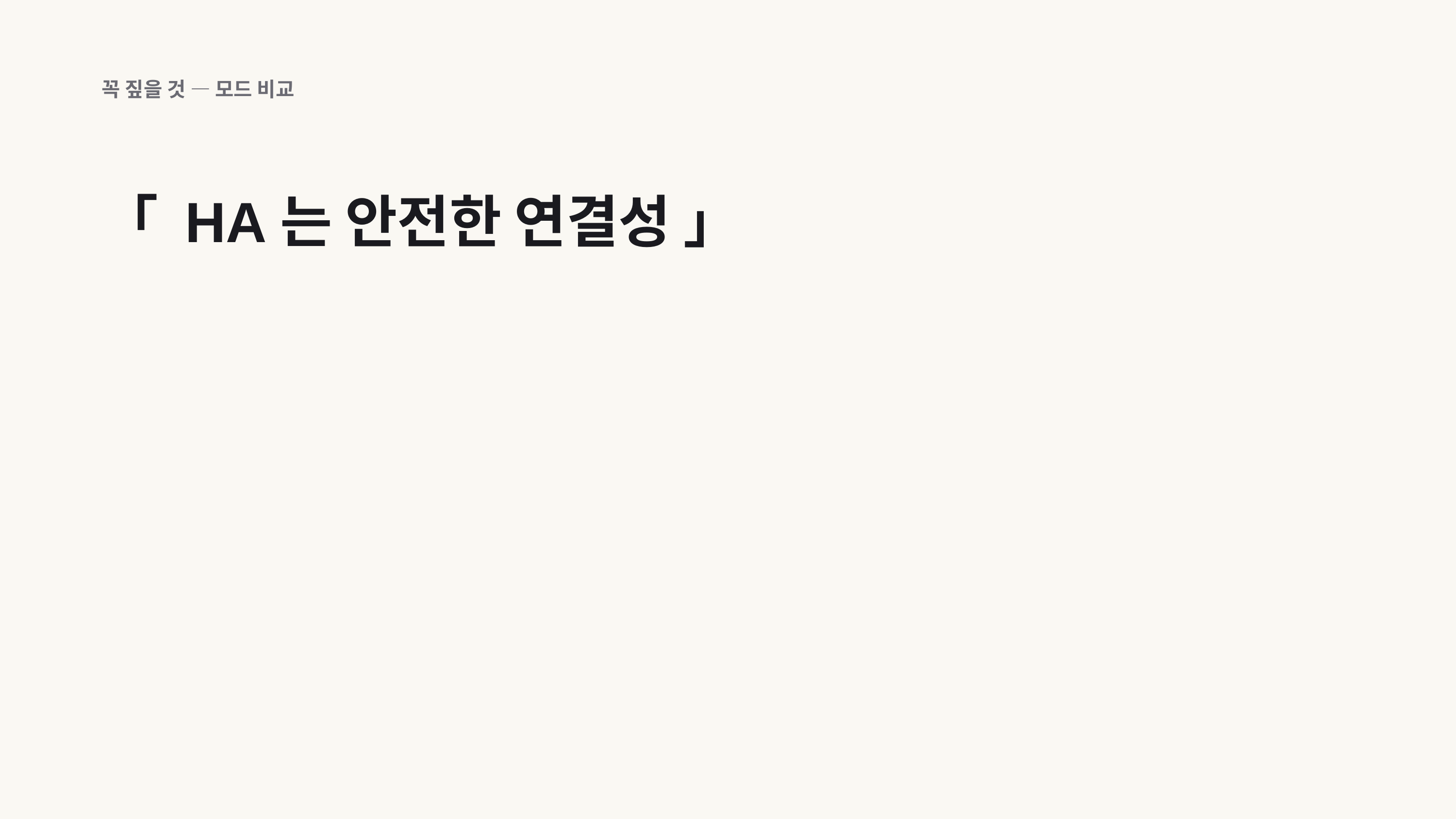

꼭 짚을 것 — 모드 비교
「 HA는 안전한 연결성 」